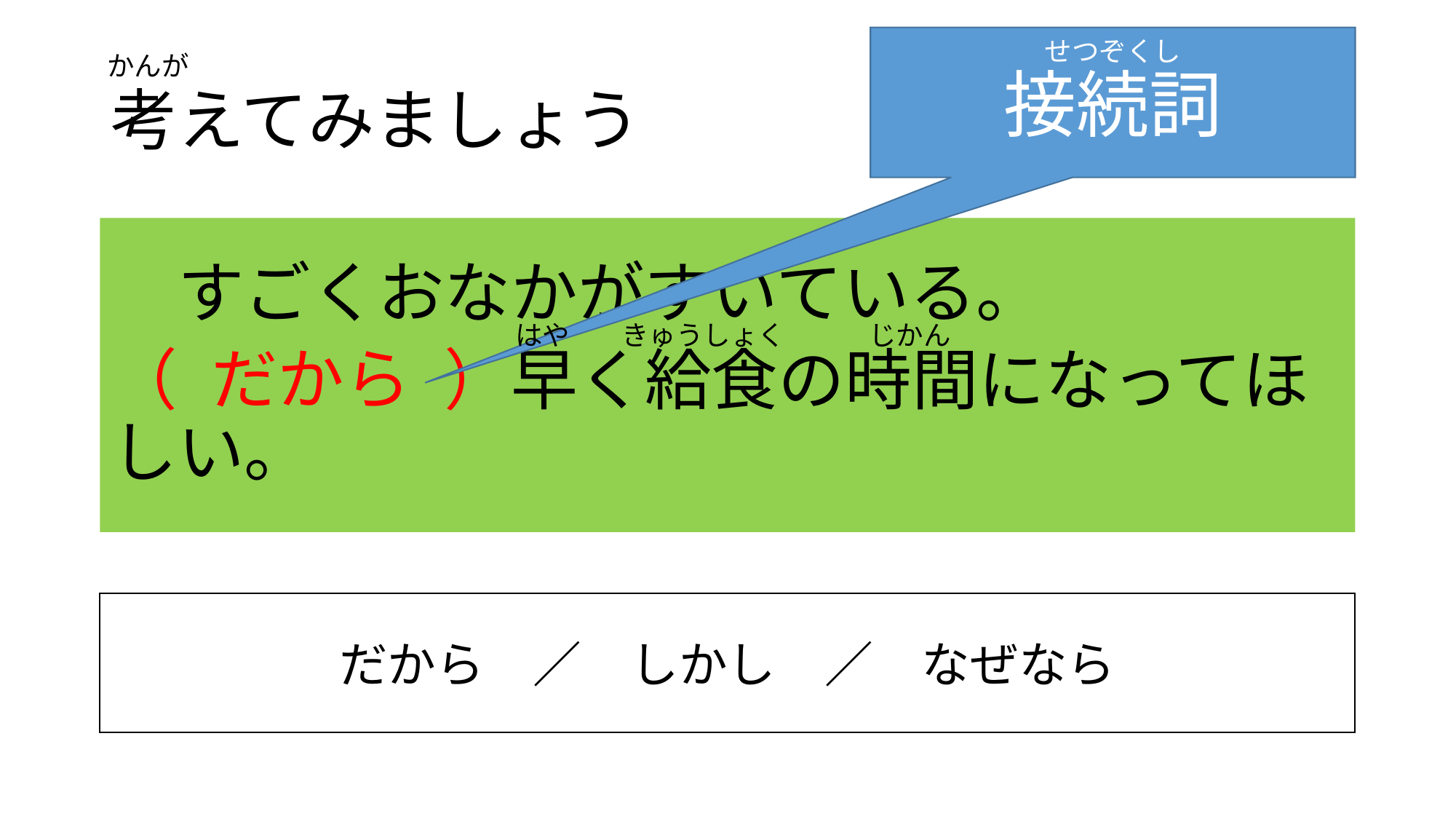

接続詞
せつぞくし
かんが
# 考えてみましょう
　すごくおなかがすいている。
（　　　　）早く給食の時間になってほしい。
はや
きゅうしょく
じかん
だから
だから　／　しかし　／　なぜなら